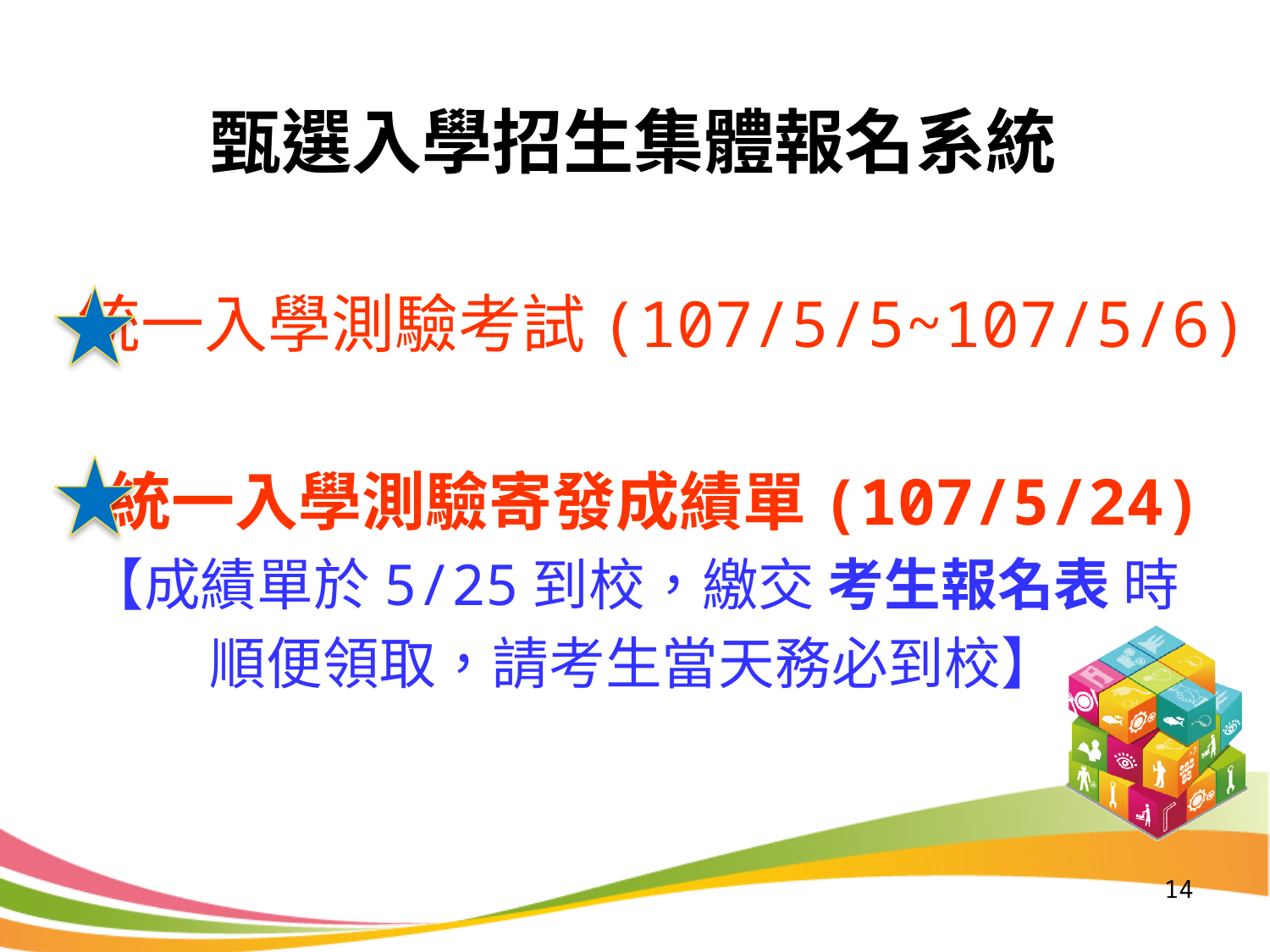

甄選入學招生集體報名系統

   統一入學測驗考試(107/5/5~107/5/6)

  統一入學測驗寄發成績單(107/5/24)
【成績單於5/25到校，繳交 考生報名表 時
順便領取，請考生當天務必到校】

14